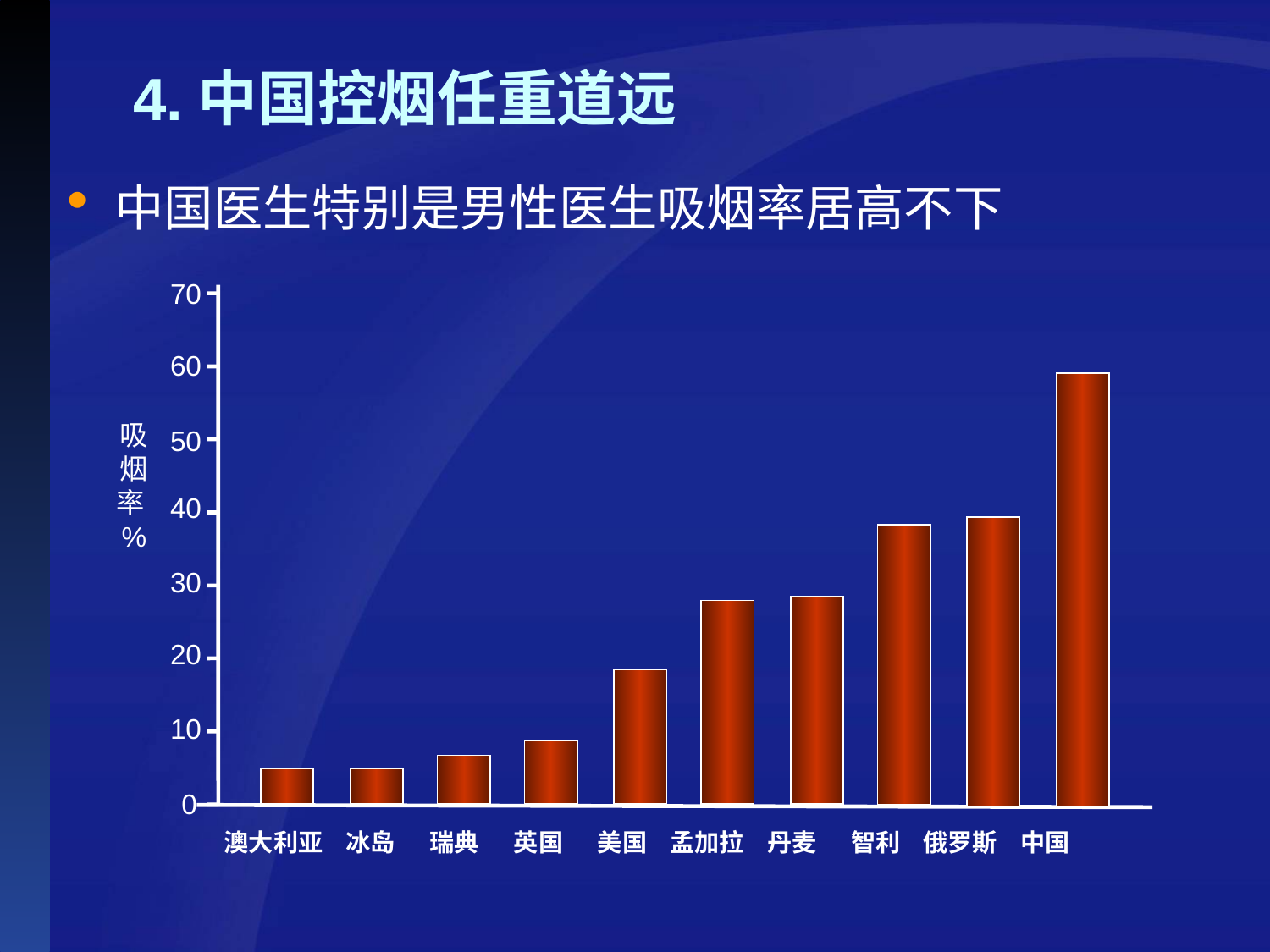

4.中国控烟任重道远
中国医生特别是男性医生吸烟率居高不下
70

60

50
40

30

20

10

0

澳大利亚    冰岛      瑞典      英国      美国    孟加拉    丹麦      智利    俄罗斯    中国
吸烟率%